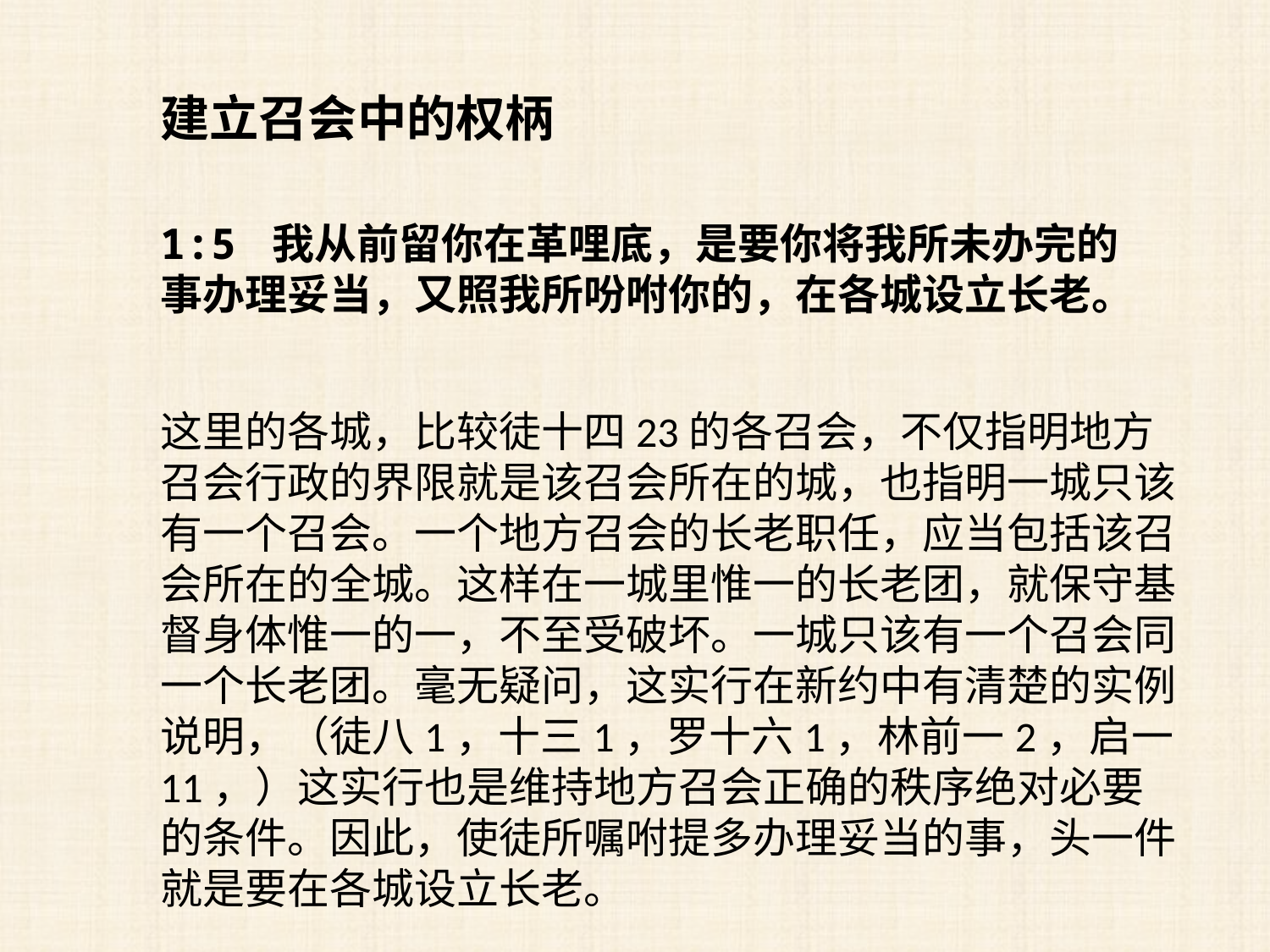

建立召会中的权柄
1:5 我从前留你在革哩底，是要你将我所未办完的事办理妥当，又照我所吩咐你的，在各城设立长老。
这里的各城，比较徒十四23的各召会，不仅指明地方召会行政的界限就是该召会所在的城，也指明一城只该有一个召会。一个地方召会的长老职任，应当包括该召会所在的全城。这样在一城里惟一的长老团，就保守基督身体惟一的一，不至受破坏。一城只该有一个召会同一个长老团。毫无疑问，这实行在新约中有清楚的实例说明，（徒八1，十三1，罗十六1，林前一2，启一11，）这实行也是维持地方召会正确的秩序绝对必要的条件。因此，使徒所嘱咐提多办理妥当的事，头一件就是要在各城设立长老。